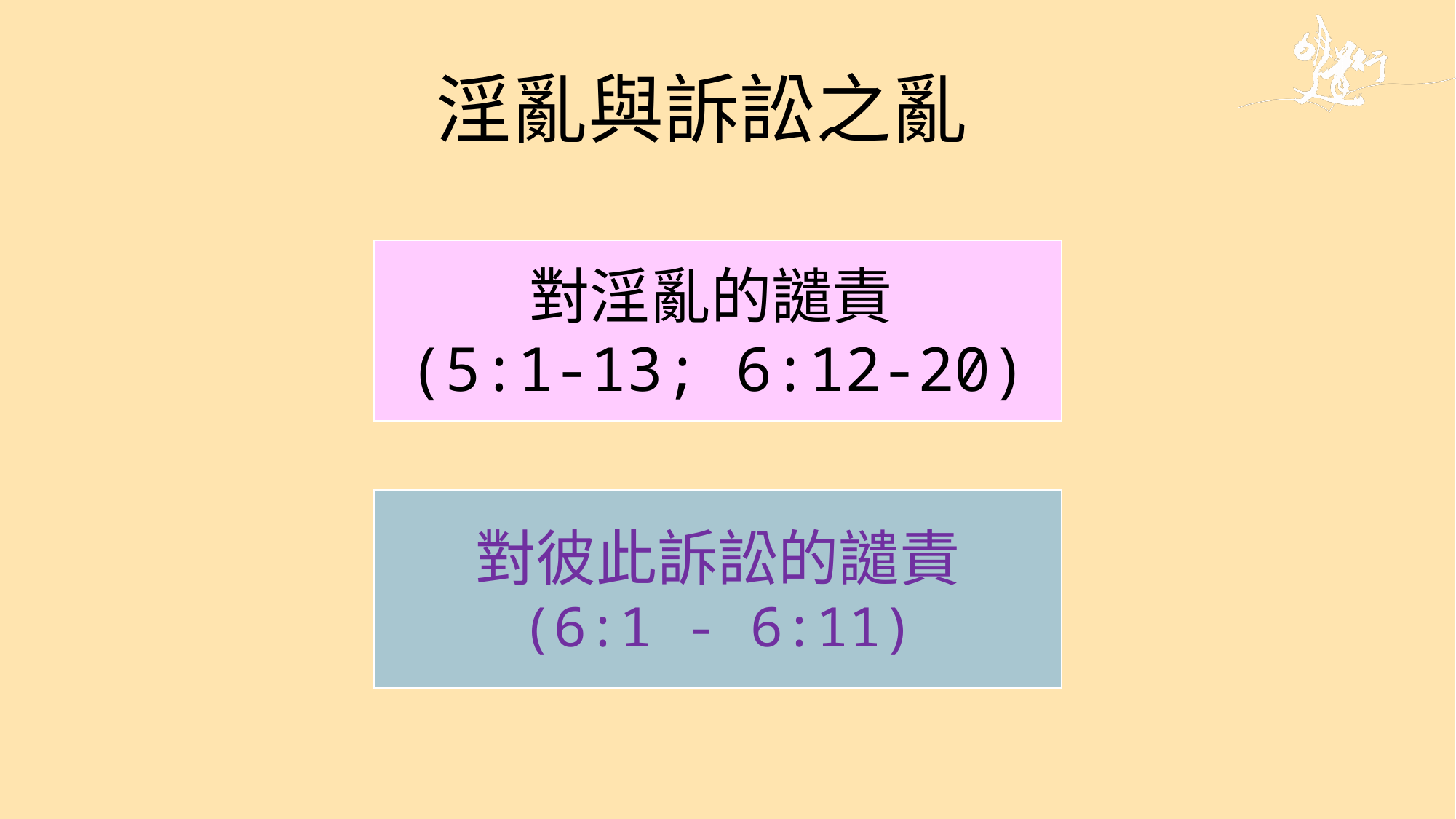

淫亂與訴訟之亂
對淫亂的譴責
(5:1-13; 6:12-20)
對彼此訴訟的譴責
(6:1 - 6:11)